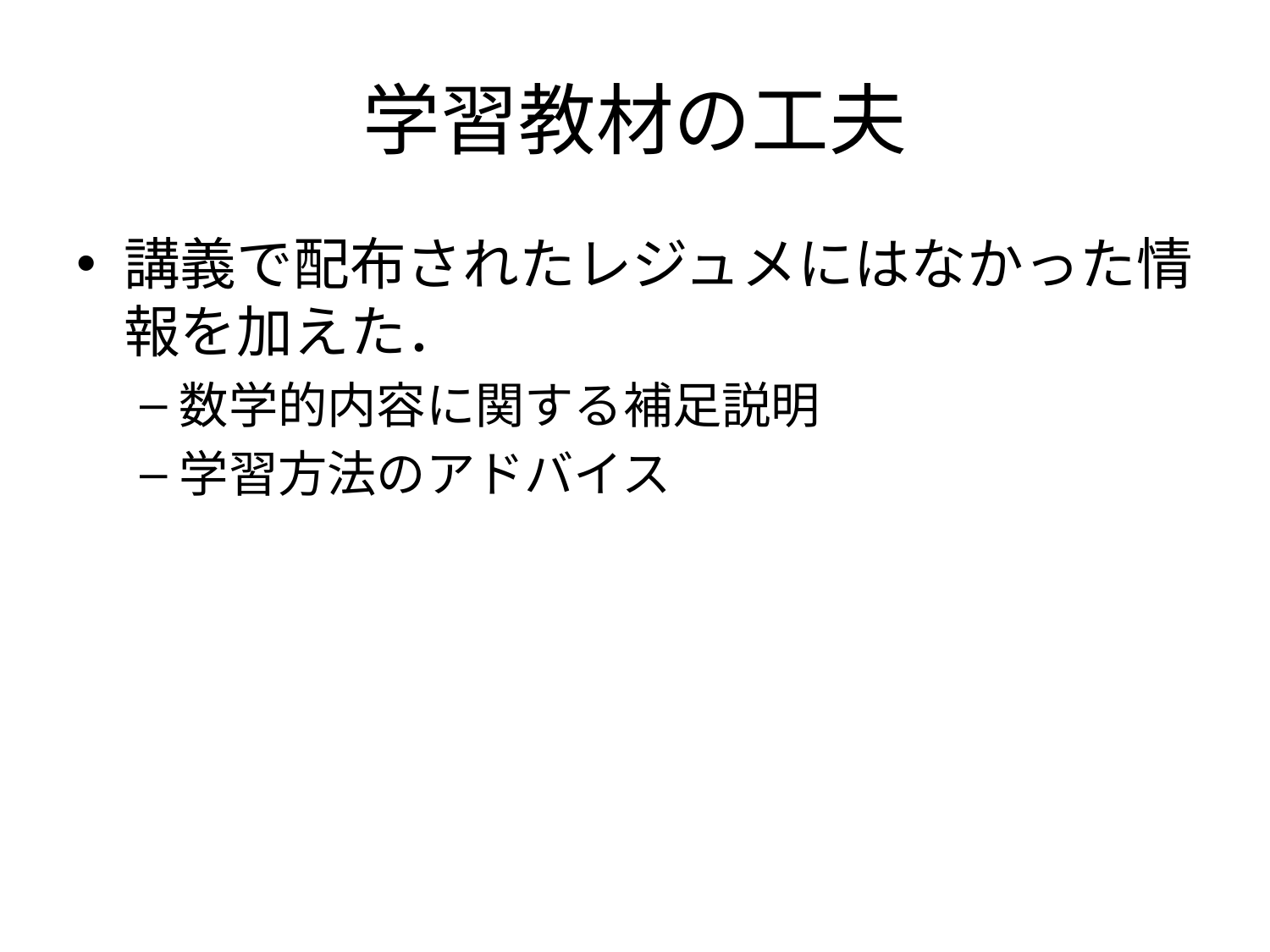

# 学習教材の工夫
講義で配布されたレジュメにはなかった情報を加えた．
数学的内容に関する補足説明
学習方法のアドバイス